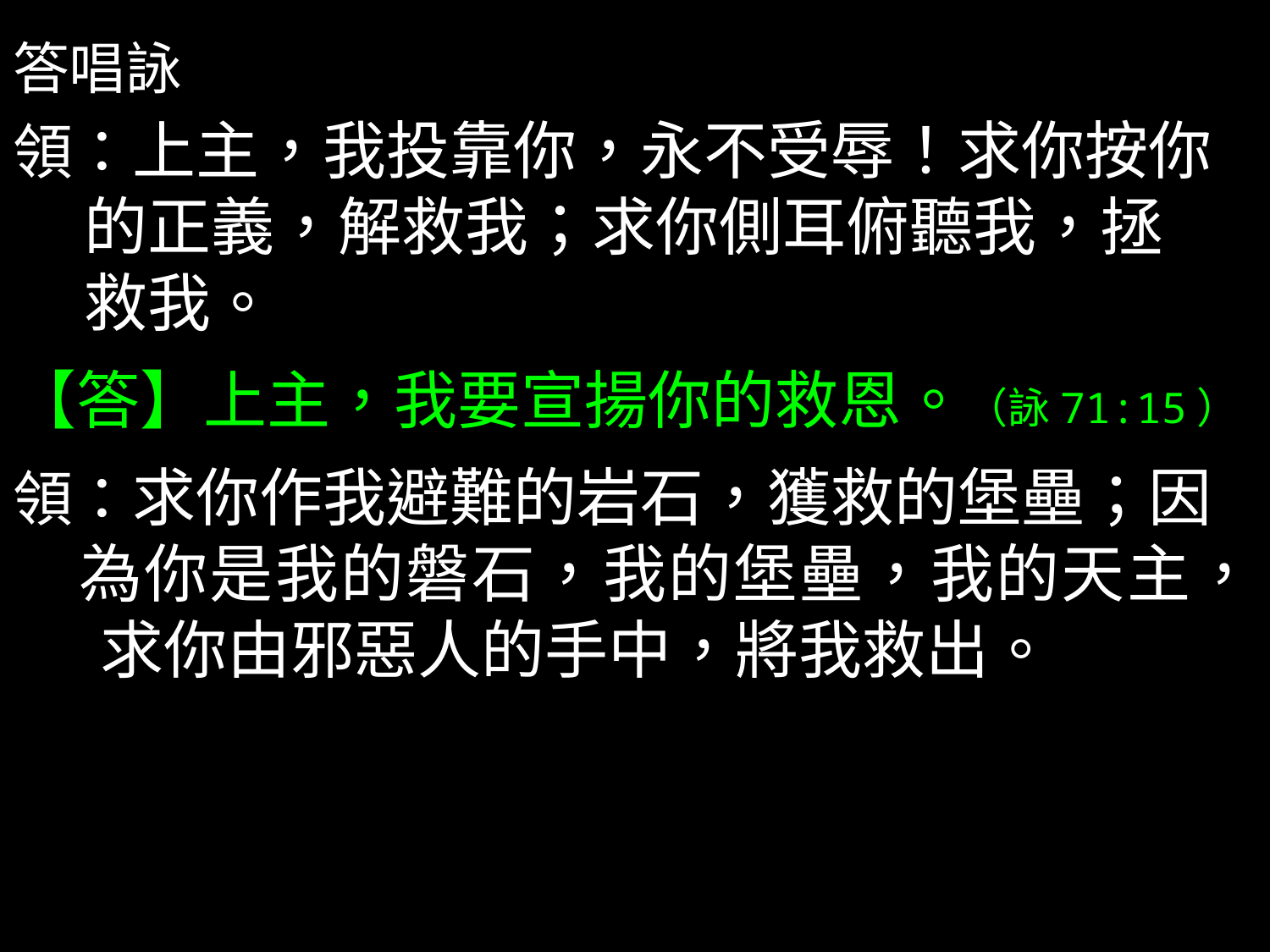

答唱詠
領：上主，我投靠你，永不受辱！求你按你
    的正義，解救我；求你側耳俯聽我，拯
    救我。
【答】上主，我要宣揚你的救恩。（詠71:15）
領：求你作我避難的岩石，獲救的堡壘；因
   為你是我的磐石，我的堡壘，我的天主，求你由邪惡人的手中，將我救出。